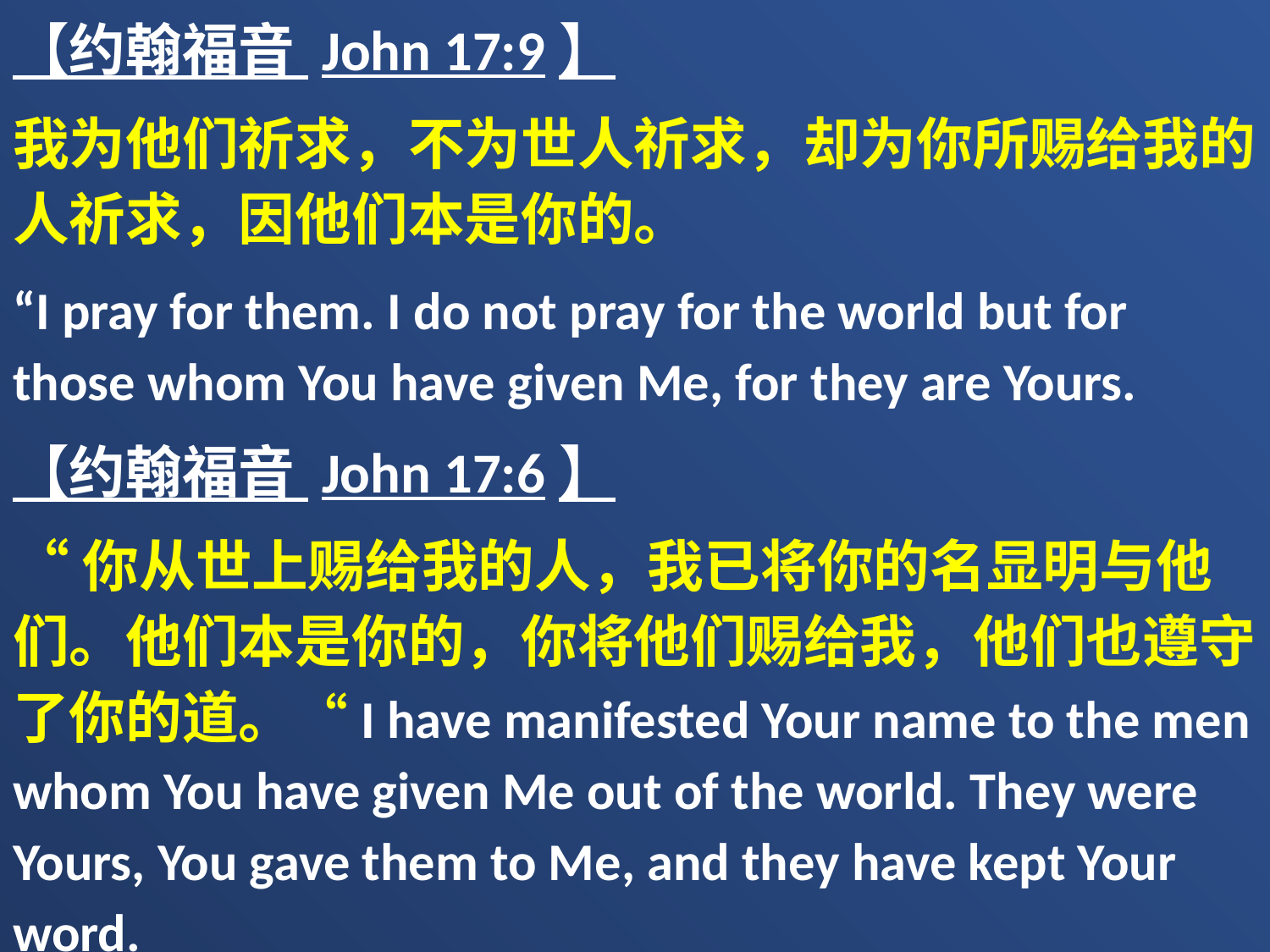

【约翰福音 John 17:9】
我为他们祈求，不为世人祈求，却为你所赐给我的人祈求，因他们本是你的。
“I pray for them. I do not pray for the world but for those whom You have given Me, for they are Yours.
【约翰福音 John 17:6】
“你从世上赐给我的人，我已将你的名显明与他们。他们本是你的，你将他们赐给我，他们也遵守了你的道。“I have manifested Your name to the men whom You have given Me out of the world. They were Yours, You gave them to Me, and they have kept Your word.